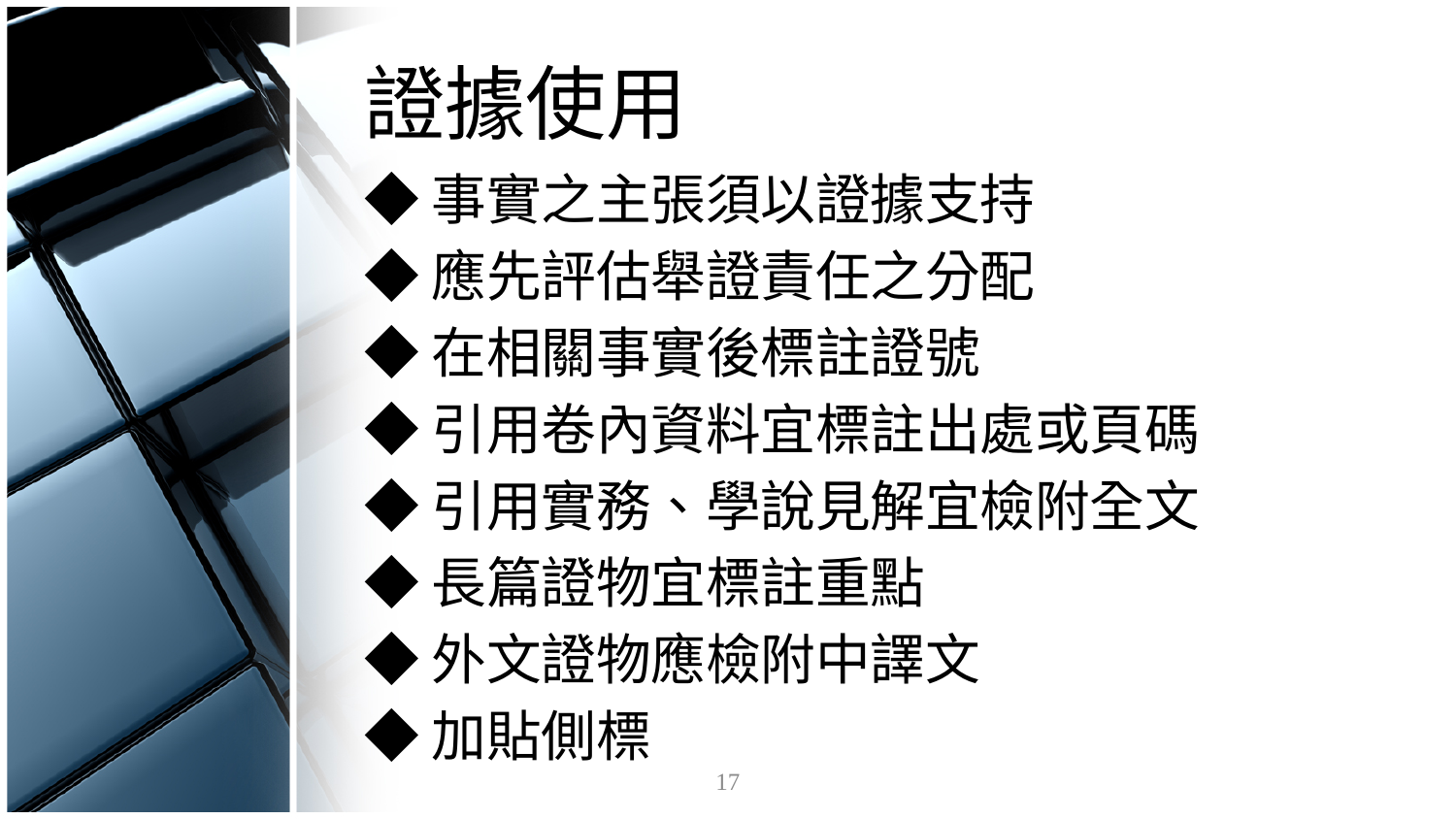

# 證據使用
◆事實之主張須以證據支持
◆應先評估舉證責任之分配
◆在相關事實後標註證號
◆引用卷內資料宜標註出處或頁碼
◆引用實務、學說見解宜檢附全文
◆長篇證物宜標註重點
◆外文證物應檢附中譯文
◆加貼側標

17